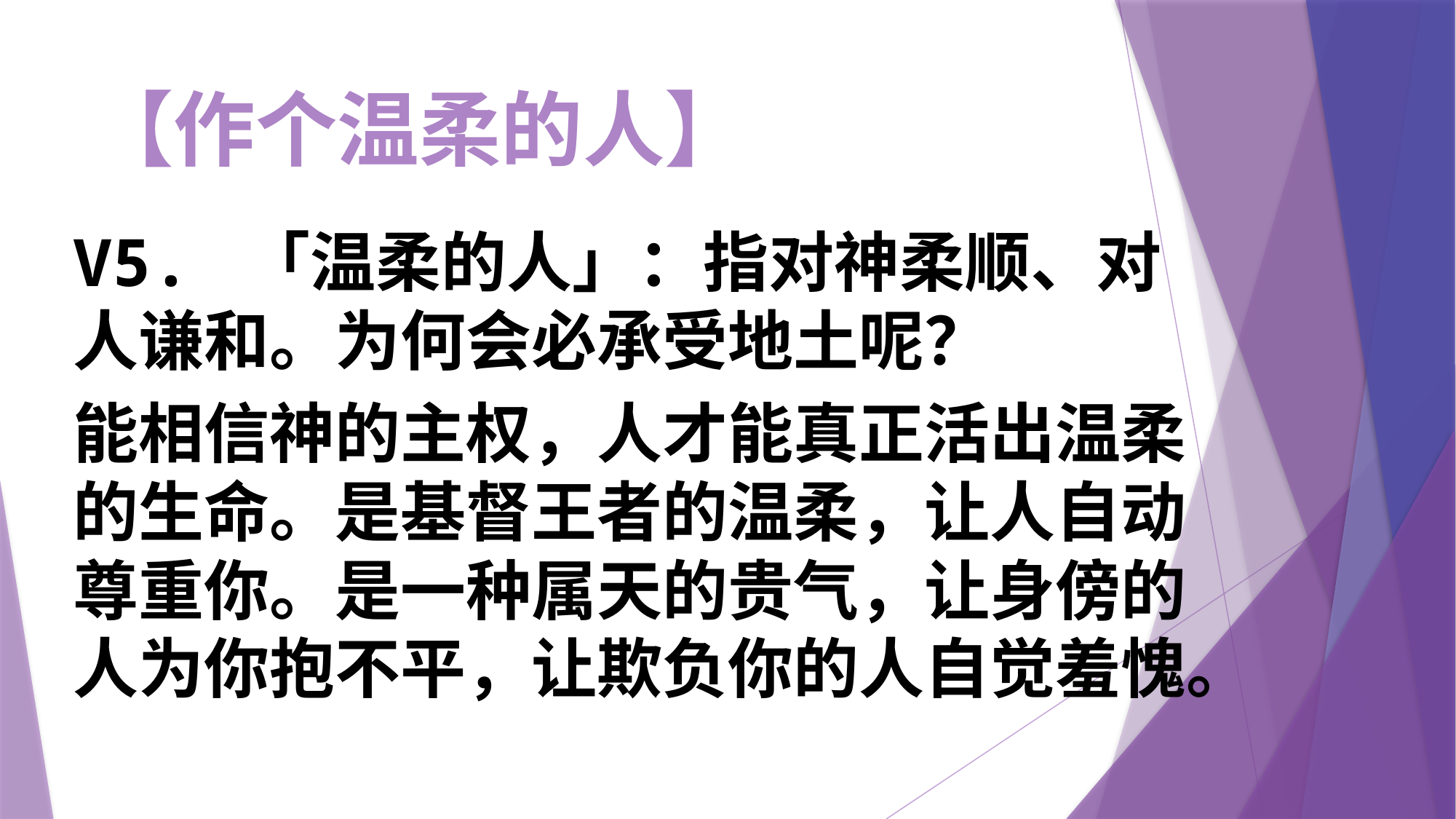

# 【作个温柔的人】
V5. 「温柔的人」：指对神柔顺、对人谦和。为何会必承受地土呢？
能相信神的主权，人才能真正活出温柔的生命。是基督王者的温柔，让人自动尊重你。是一种属天的贵气，让身傍的人为你抱不平，让欺负你的人自觉羞愧。